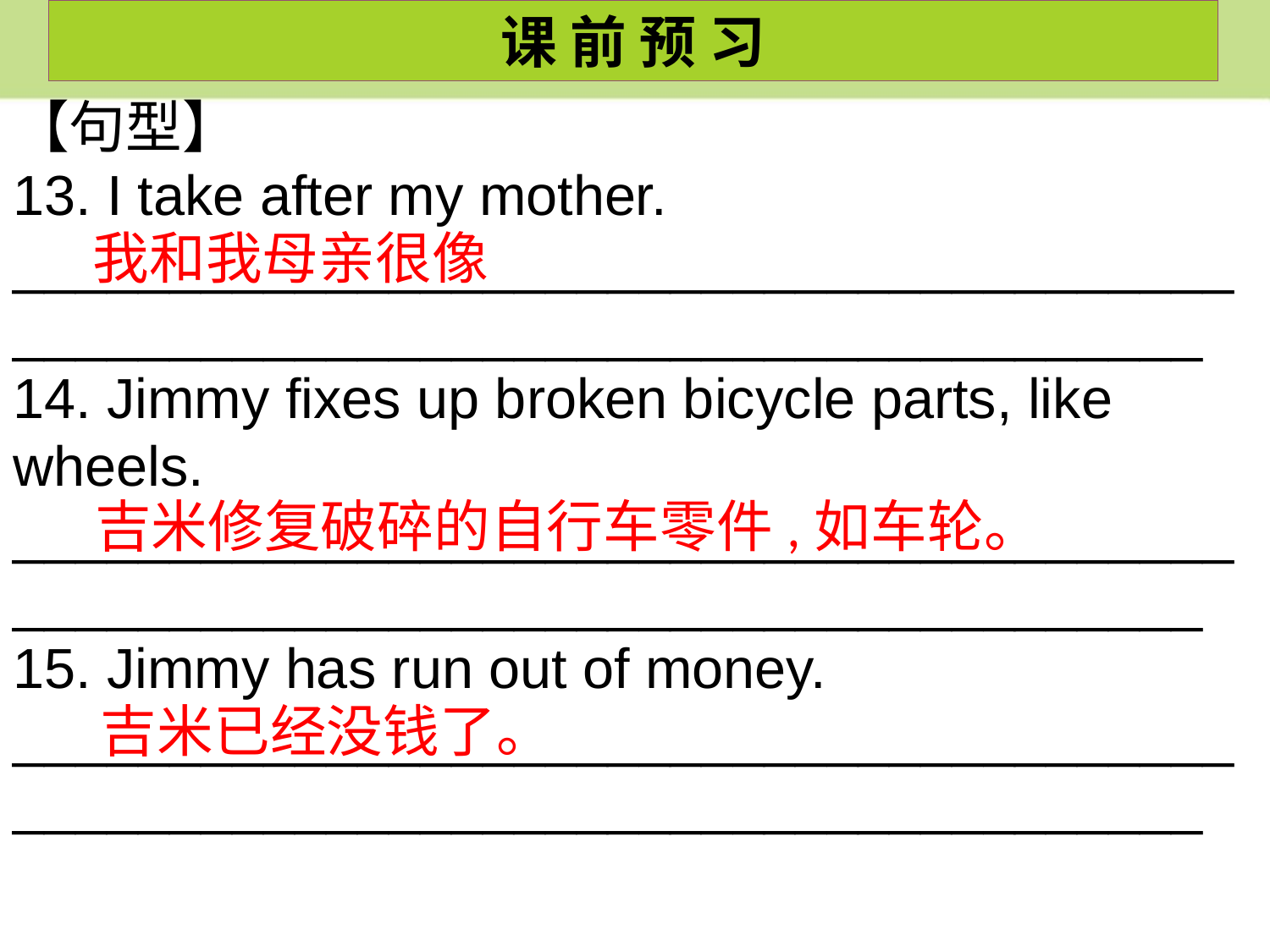

课 前 预 习
【句型】
13. I take after my mother.
_____________________________________________________________________________
14. Jimmy fixes up broken bicycle parts, like wheels.
_____________________________________________________________________________
15. Jimmy has run out of money.
_____________________________________________________________________________
我和我母亲很像
吉米修复破碎的自行车零件,如车轮。
吉米已经没钱了。